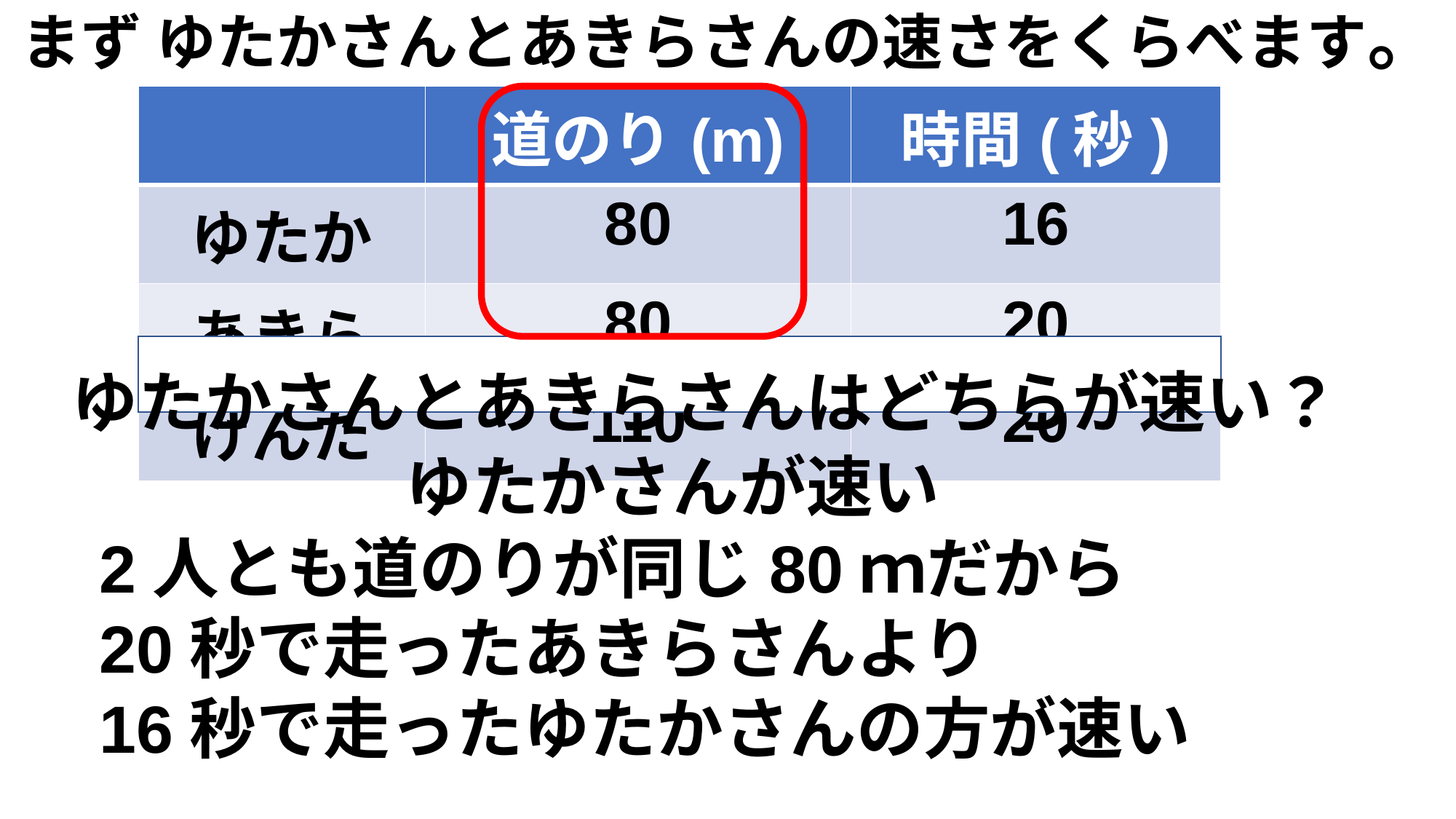

まず ゆたかさんとあきらさんの速さをくらべます。
|  | 道のり(m) | 時間(秒) |
| --- | --- | --- |
| ゆたか | 80 | 16 |
| あきら | 80 | 20 |
| けんた | 110 | 20 |

ゆたかさんとあきらさんはどちらが速い？
ゆたかさんが速い
2人とも道のりが同じ80ｍだから
20秒で走ったあきらさんより
16秒で走ったゆたかさんの方が速い